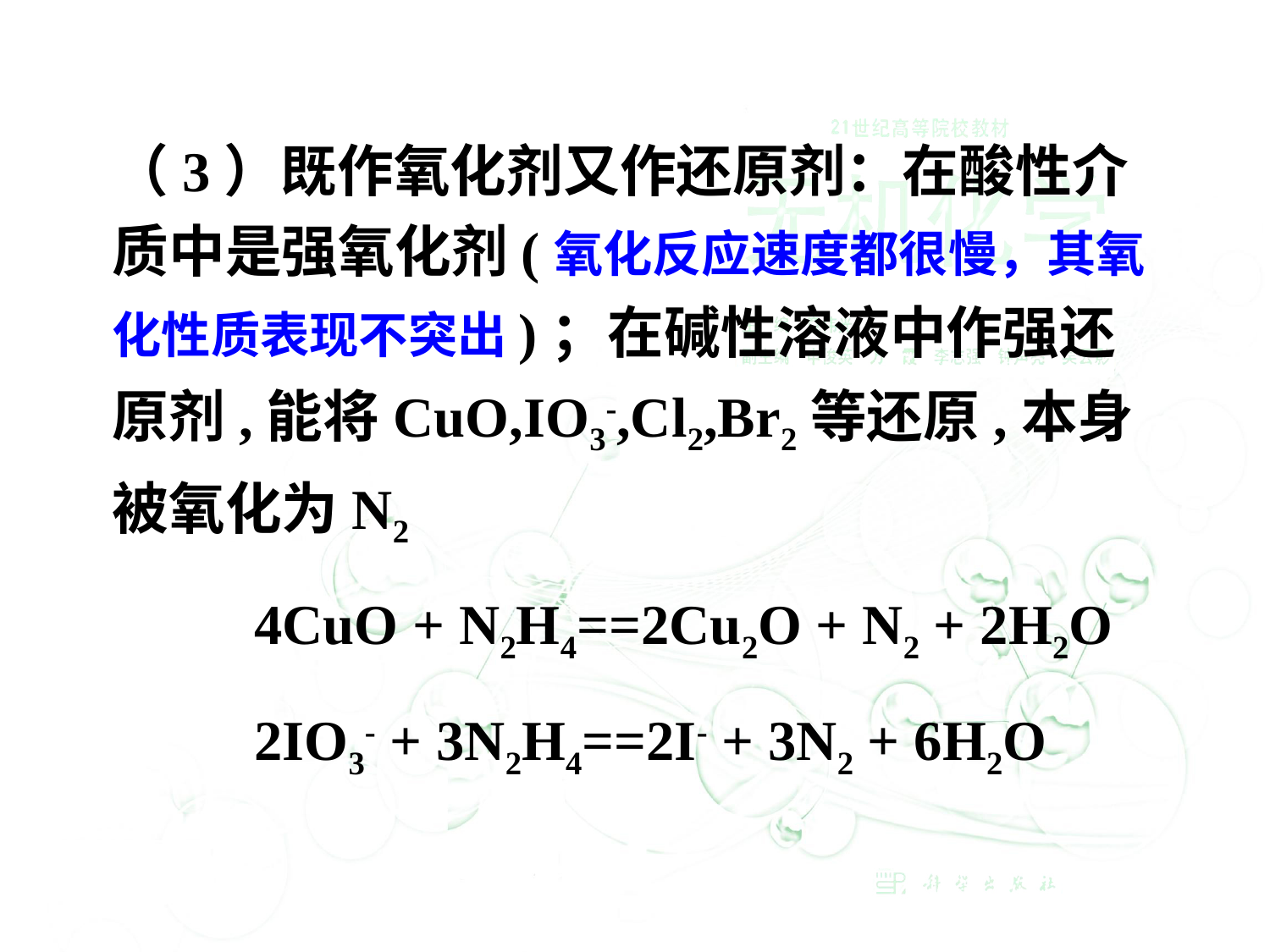

（3）既作氧化剂又作还原剂：在酸性介质中是强氧化剂(氧化反应速度都很慢，其氧化性质表现不突出)；在碱性溶液中作强还原剂,能将CuO,IO3-,Cl2,Br2等还原,本身被氧化为N2
          4CuO + N2H4==2Cu2O + N2 + 2H2O
          2IO3- + 3N2H4==2I- + 3N2 + 6H2O